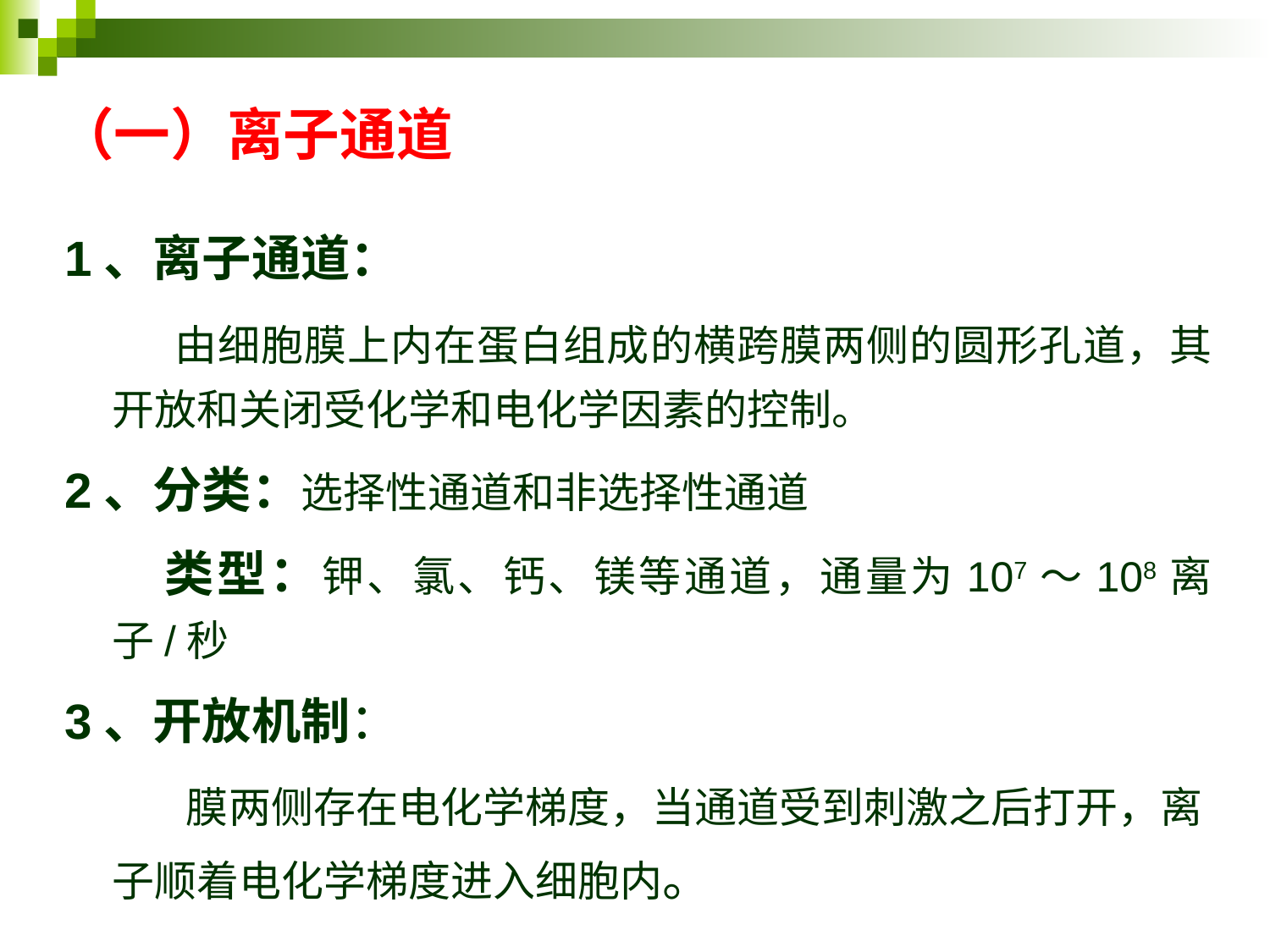

# （一）离子通道
1、离子通道：
        由细胞膜上内在蛋白组成的横跨膜两侧的圆形孔道，其开放和关闭受化学和电化学因素的控制。
2、分类：选择性通道和非选择性通道
      类型：钾、氯、钙、镁等通道，通量为107～108离子/秒
3、开放机制：
          膜两侧存在电化学梯度，当通道受到刺激之后打开，离子顺着电化学梯度进入细胞内。